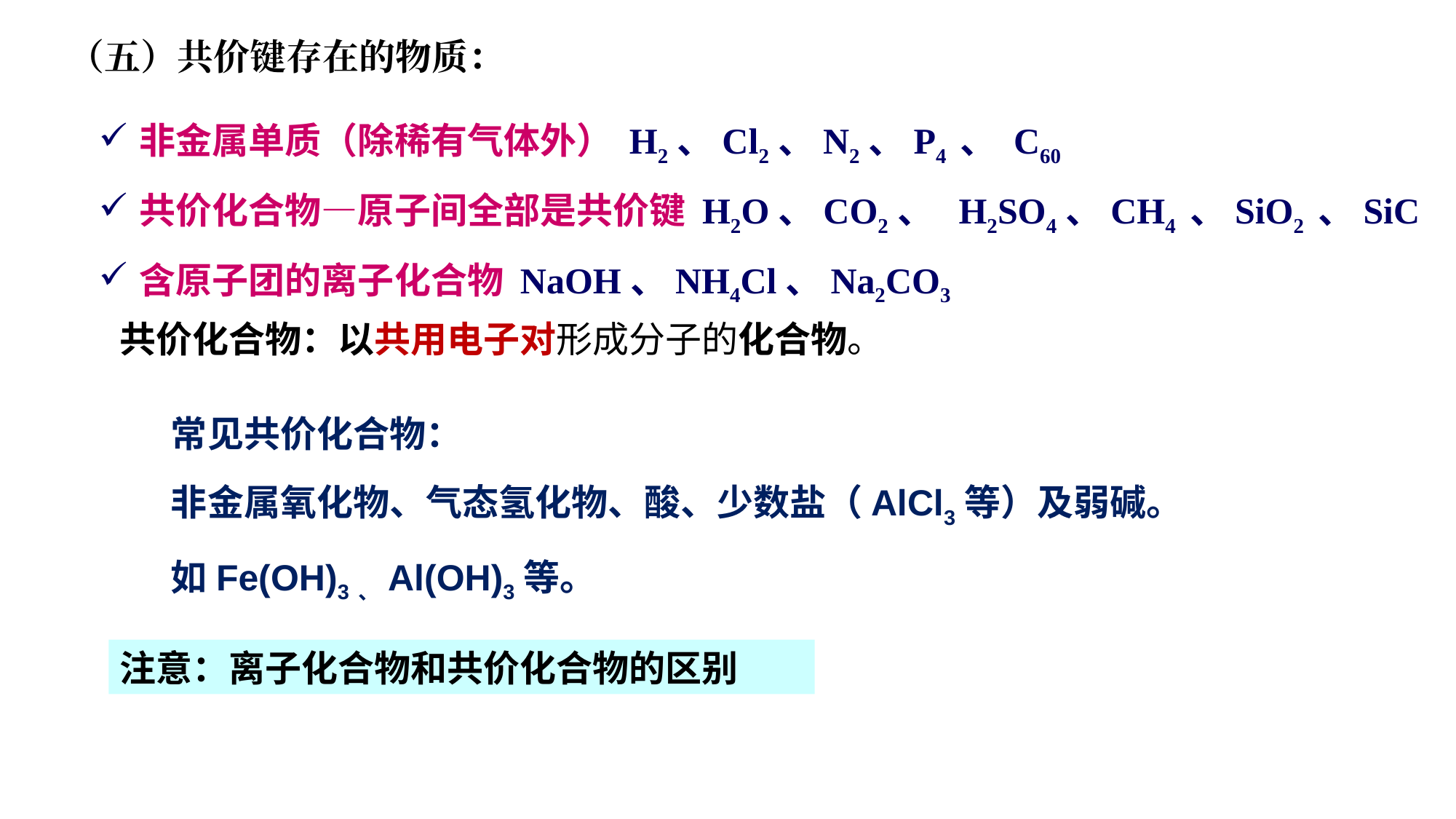

（五）共价键存在的物质：
非金属单质（除稀有气体外） H2、Cl2、N2、P4 、 C60
共价化合物—原子间全部是共价键 H2O、CO2、  H2SO4、CH4 、SiO2 、SiC
含原子团的离子化合物 NaOH、NH4Cl、Na2CO3
共价化合物：以共用电子对形成分子的化合物。
常见共价化合物：
非金属氧化物、气态氢化物、酸、少数盐（AlCl3等）及弱碱。如Fe(OH)3、Al(OH)3等。
注意：离子化合物和共价化合物的区别